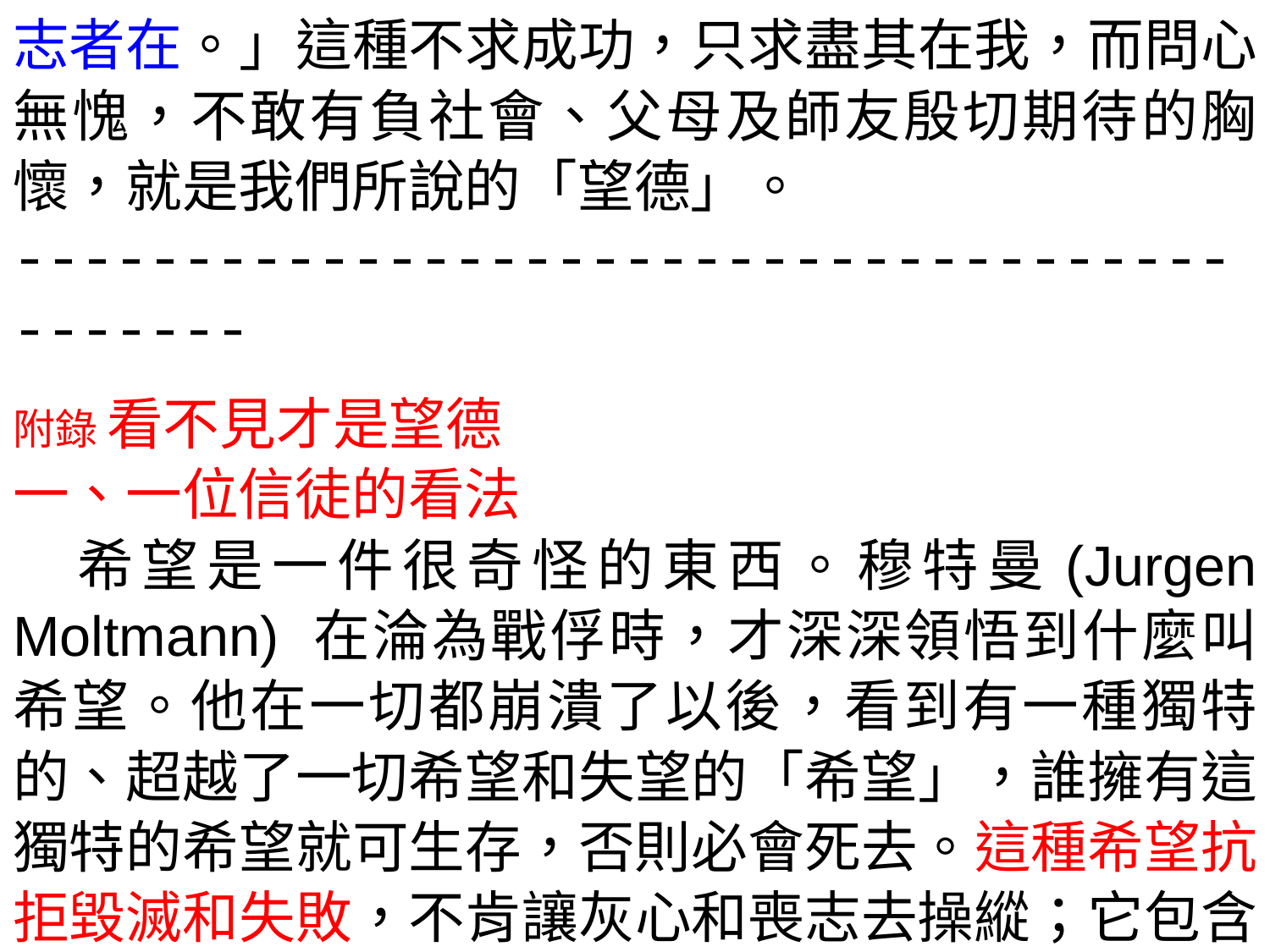

志者在。」這種不求成功，只求盡其在我，而問心無愧，不敢有負社會、父母及師友殷切期待的胸懷，就是我們所說的「望德」。
-------------------------------------------
附錄 看不見才是望德
一、一位信徒的看法
  希望是一件很奇怪的東西。穆特曼(Jurgen Moltmann) 在淪為戰俘時，才深深領悟到什麼叫希望。他在一切都崩潰了以後，看到有一種獨特的、超越了一切希望和失望的「希望」，誰擁有這獨特的希望就可生存，否則必會死去。這種希望抗拒毀滅和失敗，不肯讓灰心和喪志去操縱；它包含著一